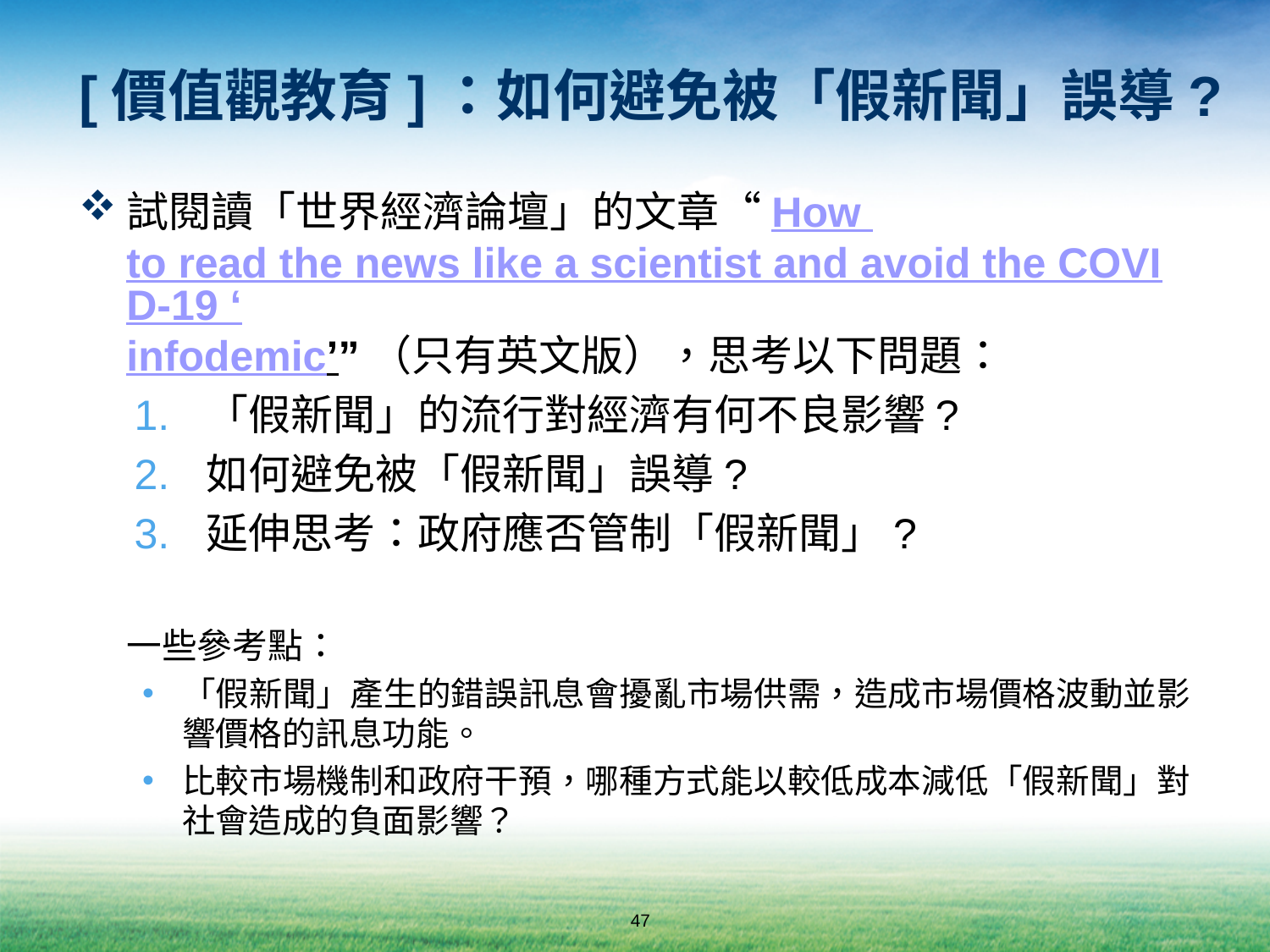

# [價值觀教育]：如何避免被「假新聞」誤導?
試閱讀「世界經濟論壇」的文章“How to read the news like a scientist and avoid the COVID-19 ‘infodemic’”（只有英文版），思考以下問題：
「假新聞」的流行對經濟有何不良影響?
如何避免被「假新聞」誤導?
延伸思考：政府應否管制「假新聞」?

     一些參考點：
「假新聞」產生的錯誤訊息會擾亂市場供需，造成市場價格波動並影響價格的訊息功能。
比較市場機制和政府干預，哪種方式能以較低成本減低「假新聞」對社會造成的負面影響？

47